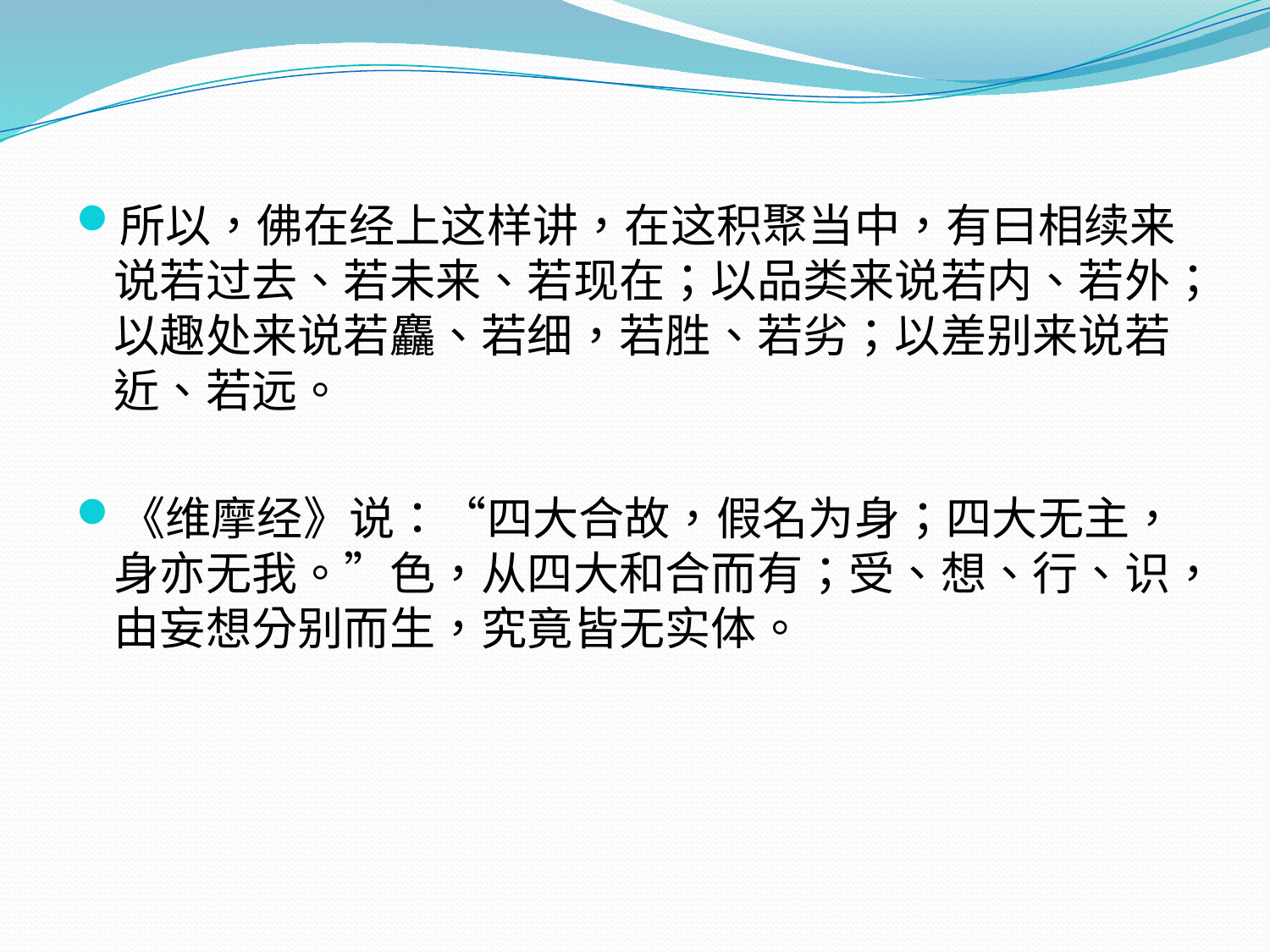

所以，佛在经上这样讲，在这积聚当中，有曰相续来说若过去、若未来、若现在；以品类来说若内、若外；以趣处来说若麤、若细，若胜、若劣；以差别来说若近、若远。

《维摩经》说：“四大合故，假名为身；四大无主，身亦无我。”色，从四大和合而有；受、想、行、识，由妄想分别而生，究竟皆无实体。